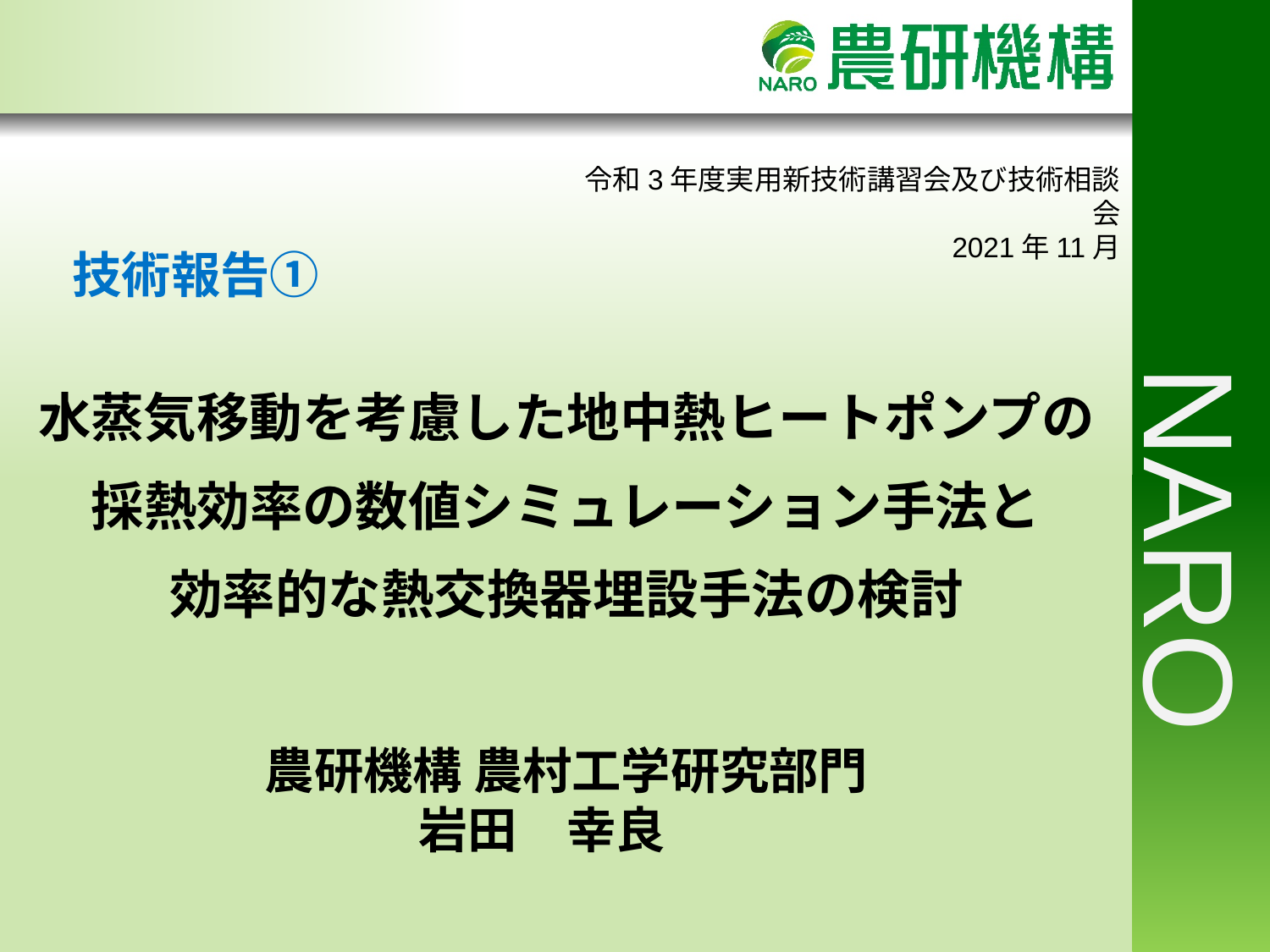

令和3年度実用新技術講習会及び技術相談会
2021年11月
 　   技術報告①

水蒸気移動を考慮した地中熱ヒートポンプの
採熱効率の数値シミュレーション手法と
効率的な熱交換器埋設手法の検討
農研機構 農村工学研究部門
岩田　幸良